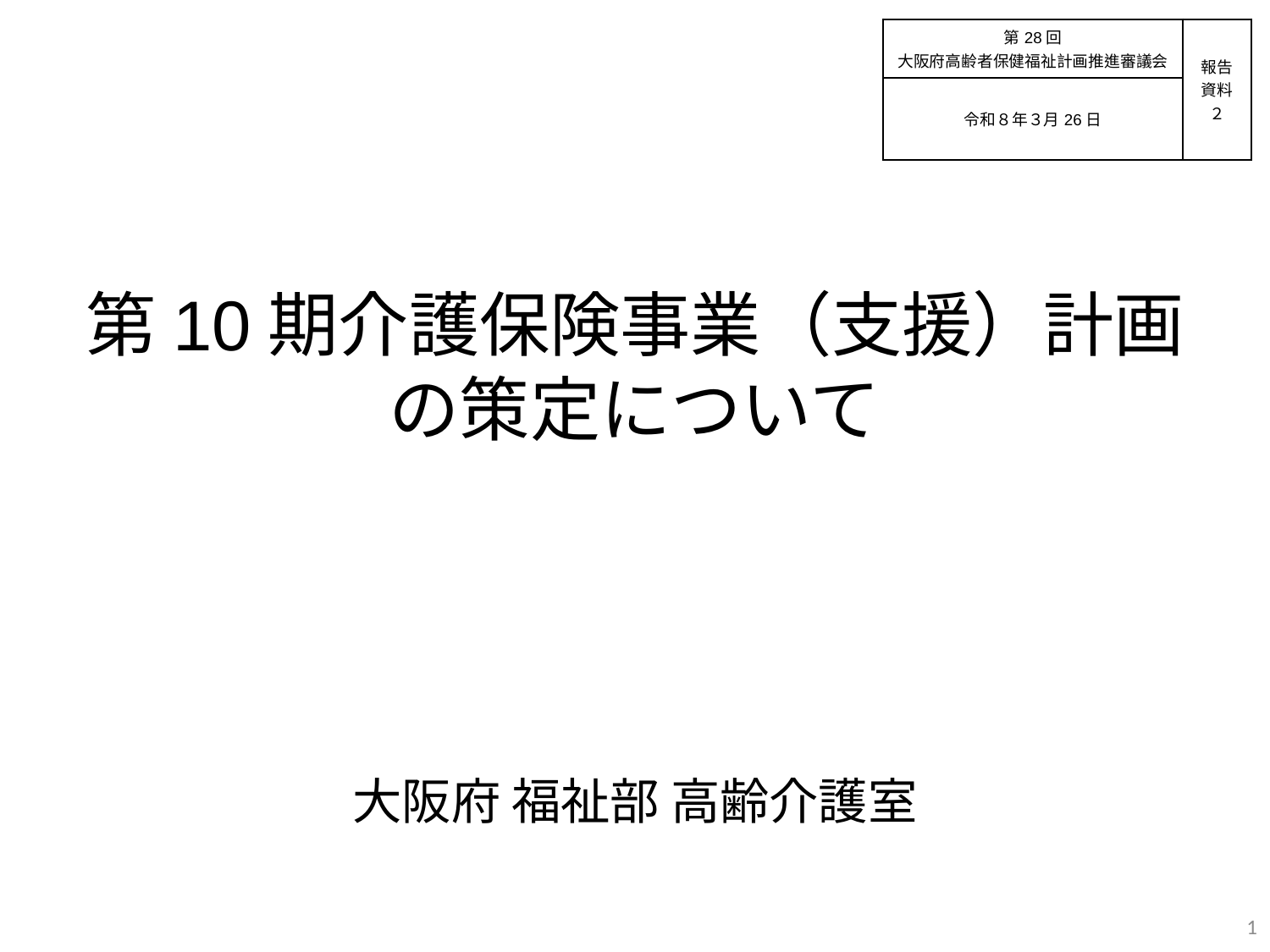

| 第28回 大阪府高齢者保健福祉計画推進審議会 | 報告資料 ２ |
| --- | --- |
| 令和８年３月26日 |  |
第10期介護保険事業（支援）計画
の策定について
大阪府 福祉部 高齢介護室
1